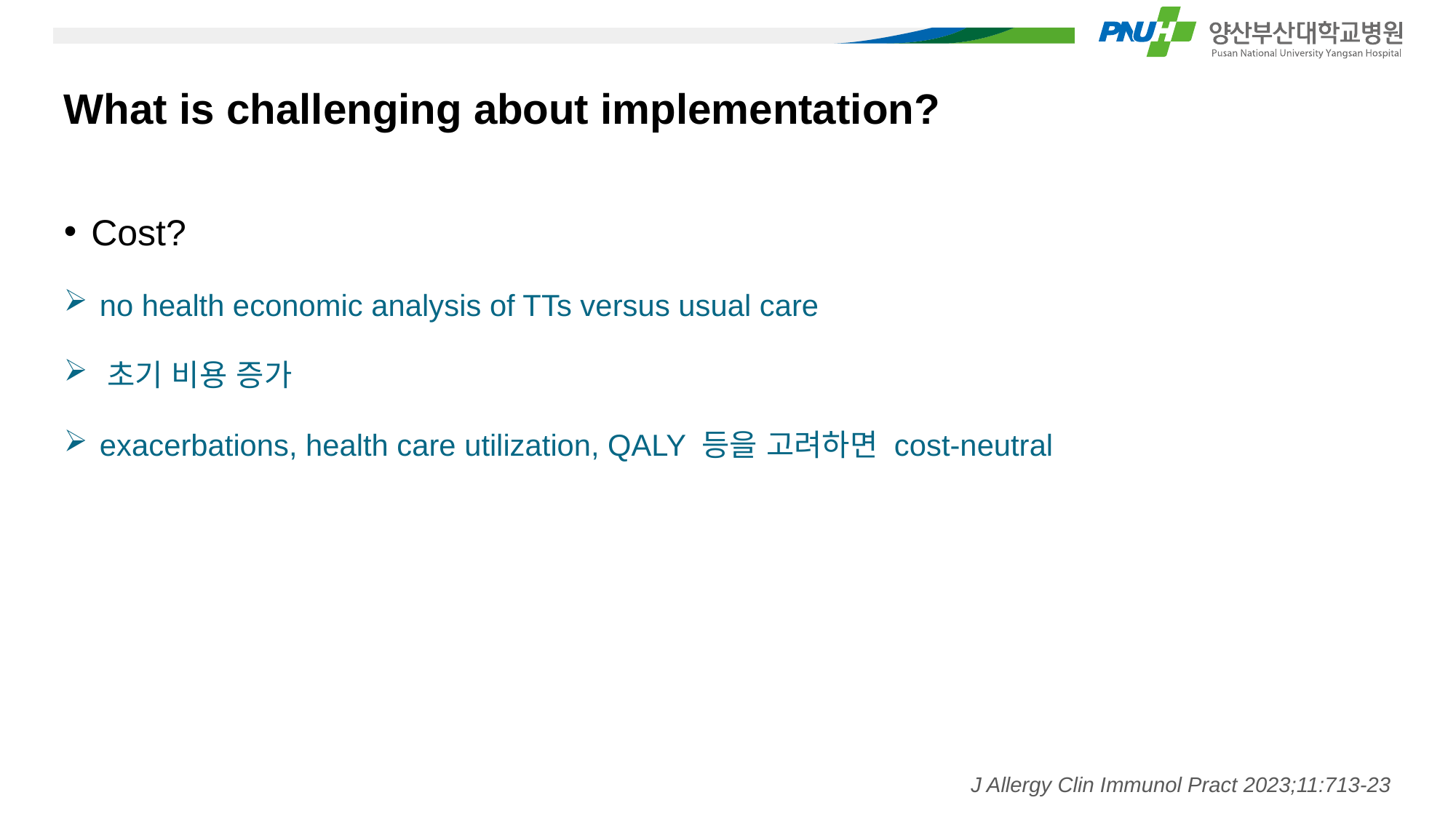

# What is challenging about implementation?
Cost?
 no health economic analysis of TTs versus usual care
 초기 비용 증가
 exacerbations, health care utilization, QALY 등을 고려하면 cost-neutral
J Allergy Clin Immunol Pract 2023;11:713-23